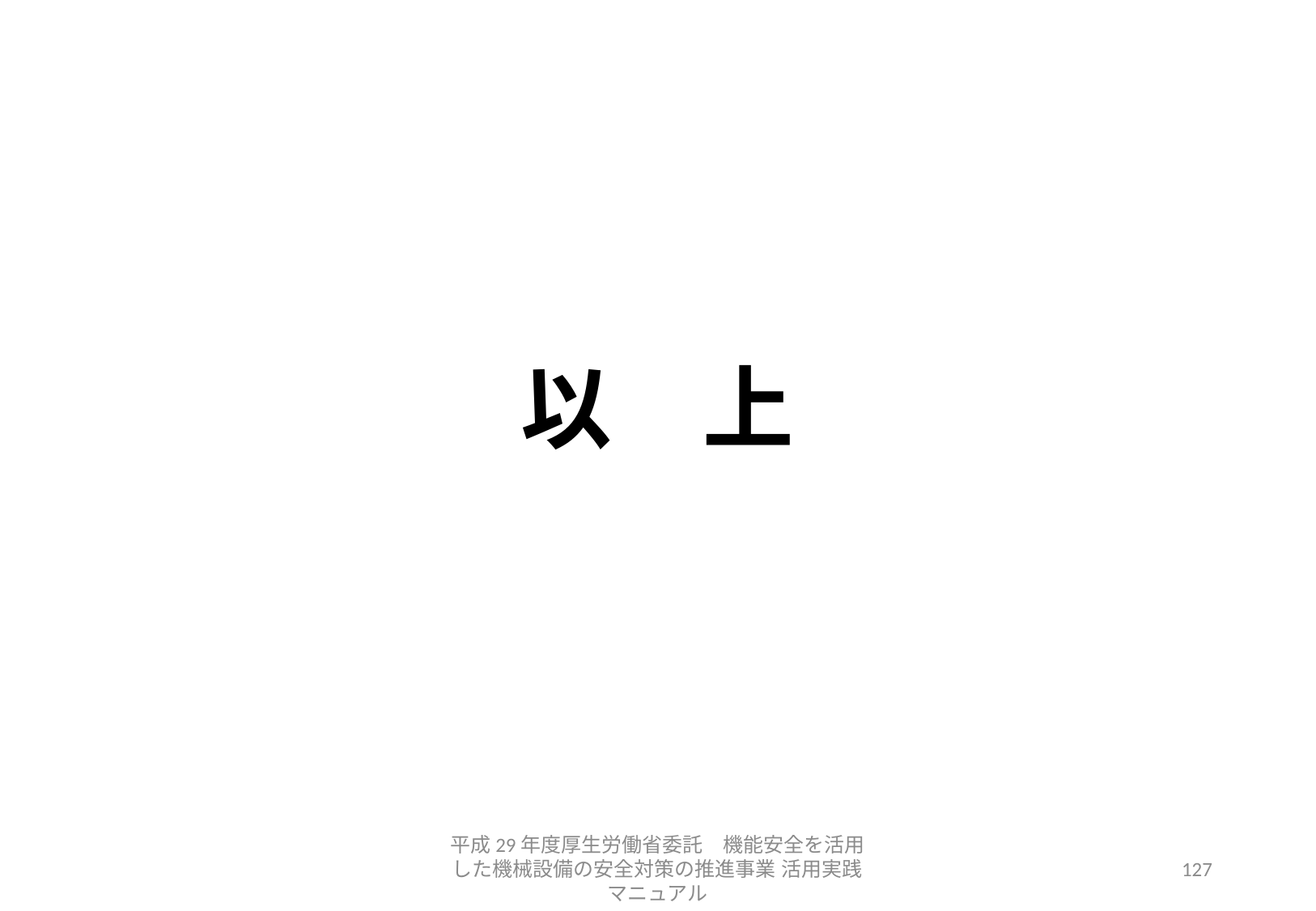

以　上
平成29年度厚生労働省委託　機能安全を活用した機械設備の安全対策の推進事業 活用実践マニュアル
127